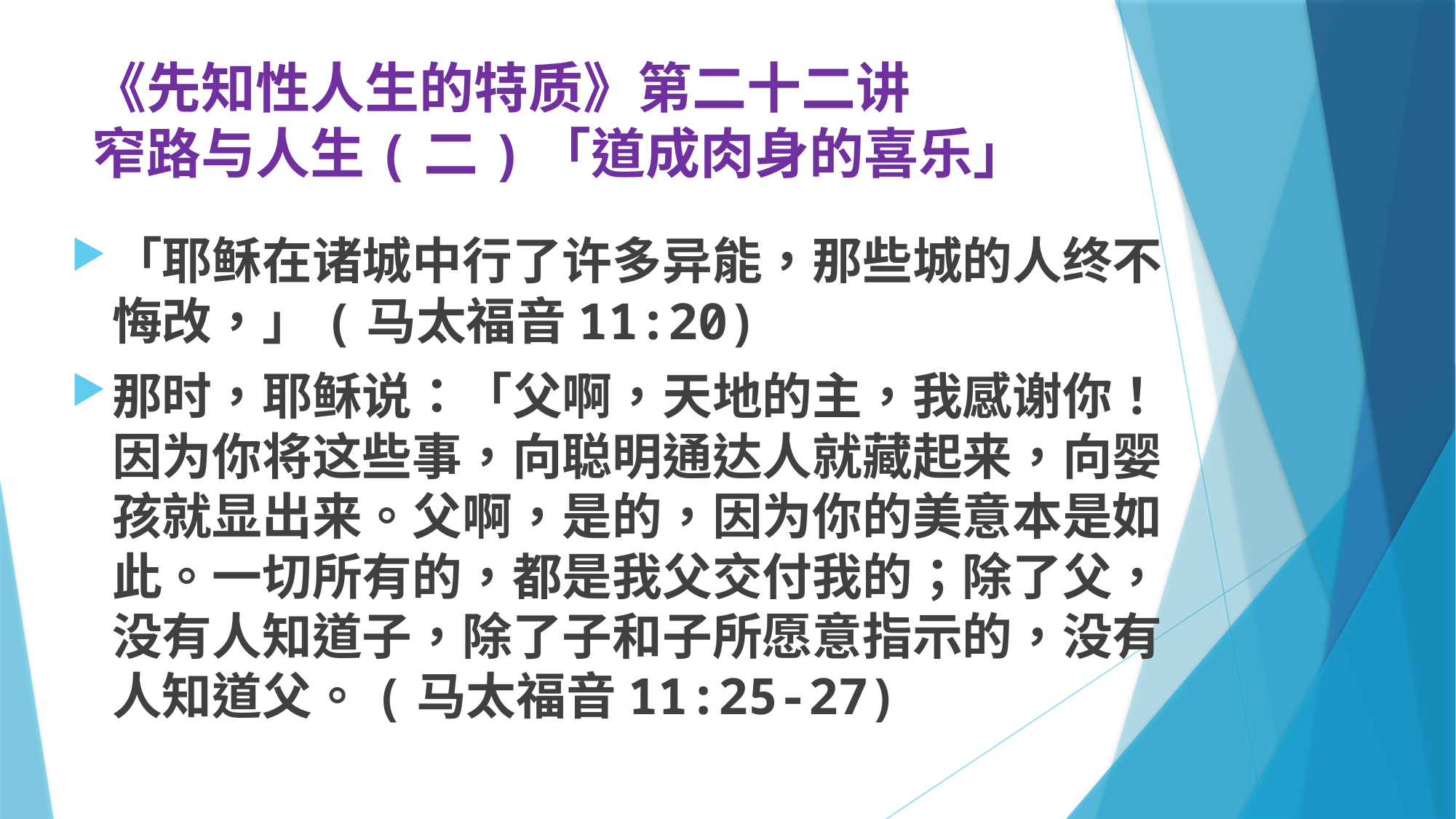

# 《先知性人生的特质》第二十二讲 窄路与人生(二)「道成肉身的喜乐」
「耶稣在诸城中行了许多异能，那些城的人终不悔改，」(马太福音11:20)
那时，耶稣说：「父啊，天地的主，我感谢你！因为你将这些事，向聪明通达人就藏起来，向婴孩就显出来。父啊，是的，因为你的美意本是如此。一切所有的，都是我父交付我的；除了父，没有人知道子，除了子和子所愿意指示的，没有人知道父。(马太福音11:25-27)